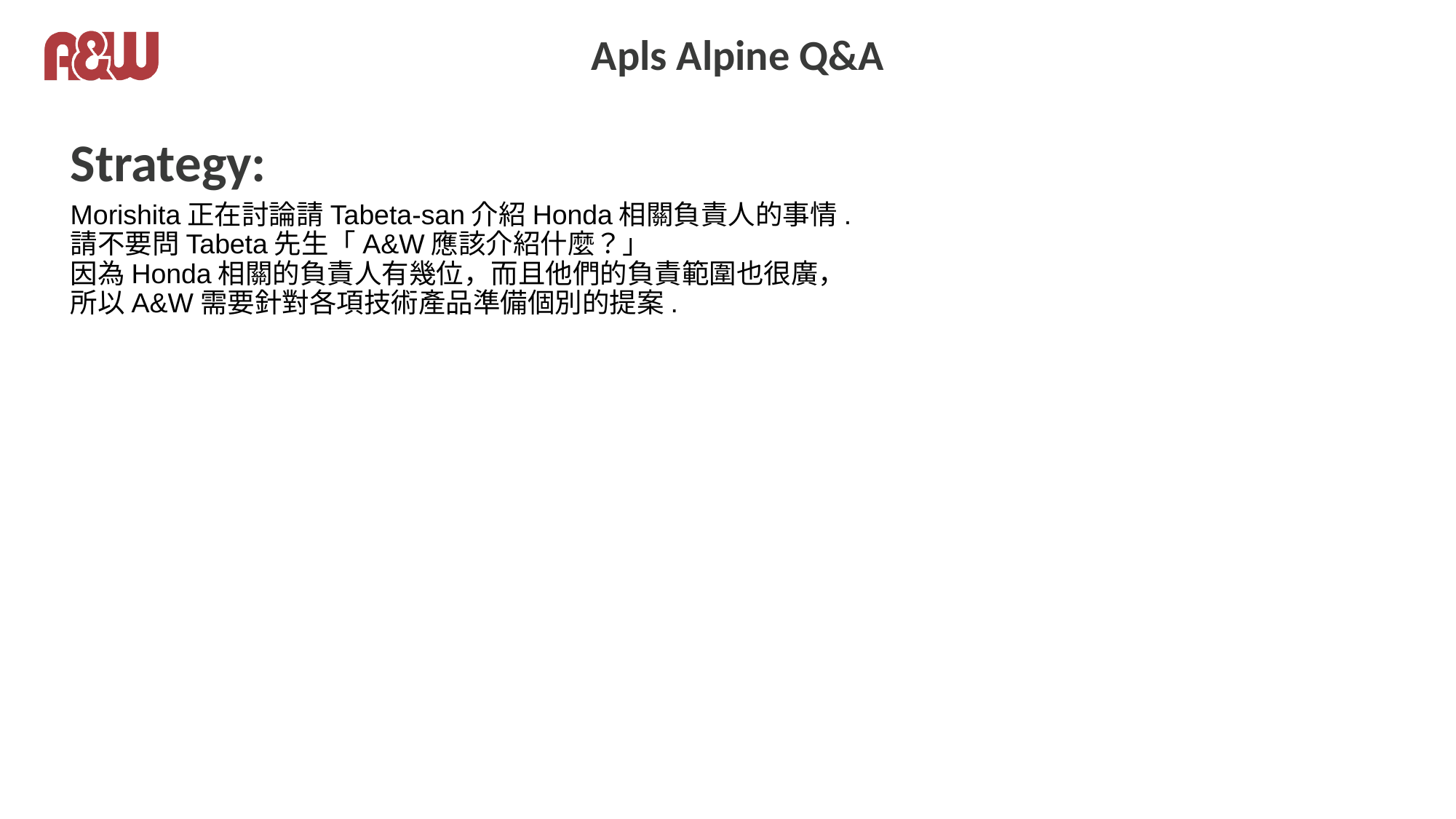

# Apls Alpine Q&A
Strategy:
Morishita正在討論請Tabeta-san介紹Honda相關負責人的事情.
請不要問Tabeta先生「A&W應該介紹什麼？」
因為Honda相關的負責人有幾位，而且他們的負責範圍也很廣，
所以A&W需要針對各項技術產品準備個別的提案.